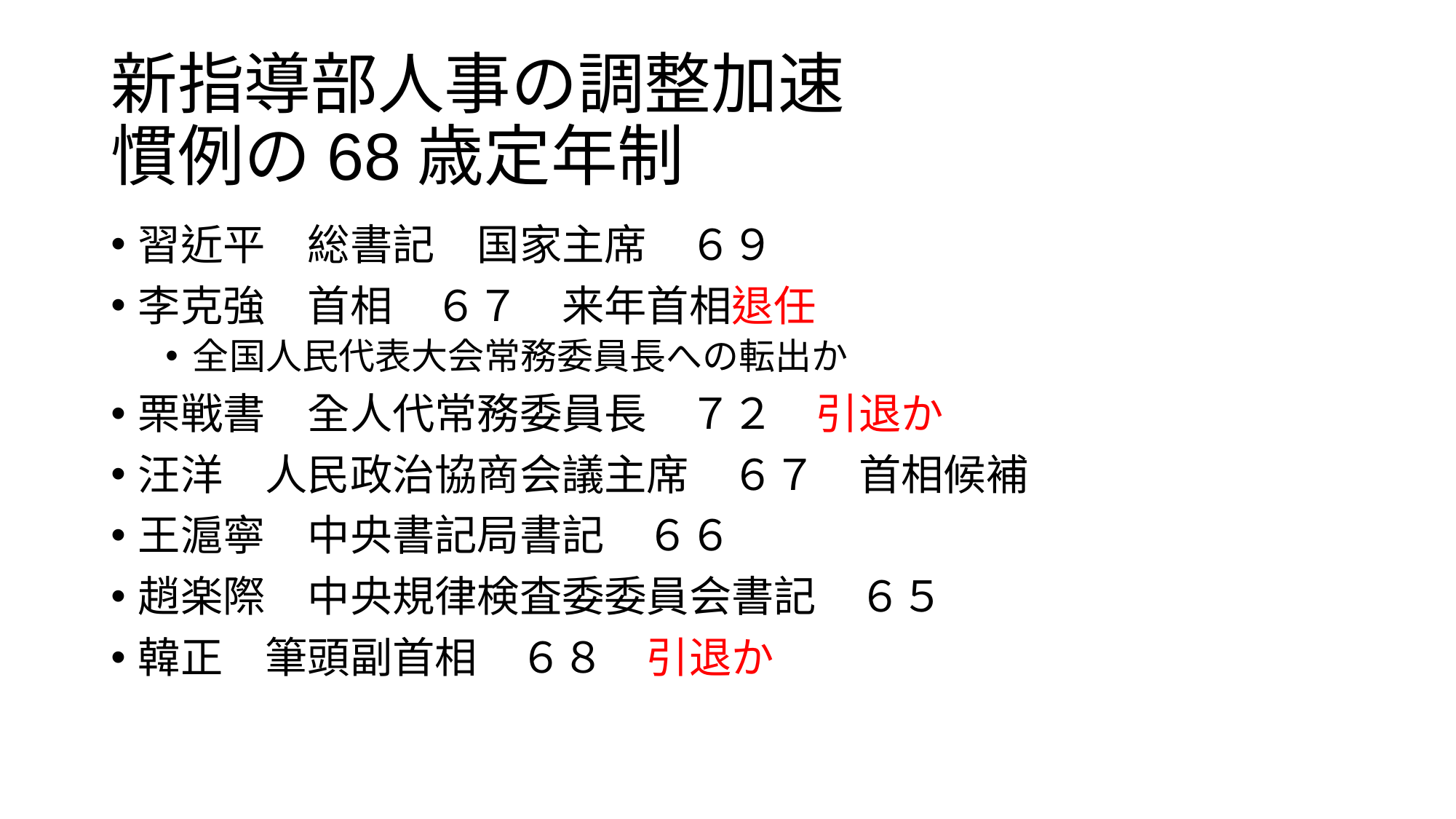

# 新指導部人事の調整加速 慣例の68歳定年制
習近平　総書記　国家主席　６９
李克強　首相　６７　来年首相退任
全国人民代表大会常務委員長への転出か
栗戦書　全人代常務委員長　７２　引退か
汪洋　人民政治協商会議主席　６７　首相候補
王滬寧　中央書記局書記　６６
趙楽際　中央規律検査委委員会書記　６５
韓正　筆頭副首相　６８　引退か